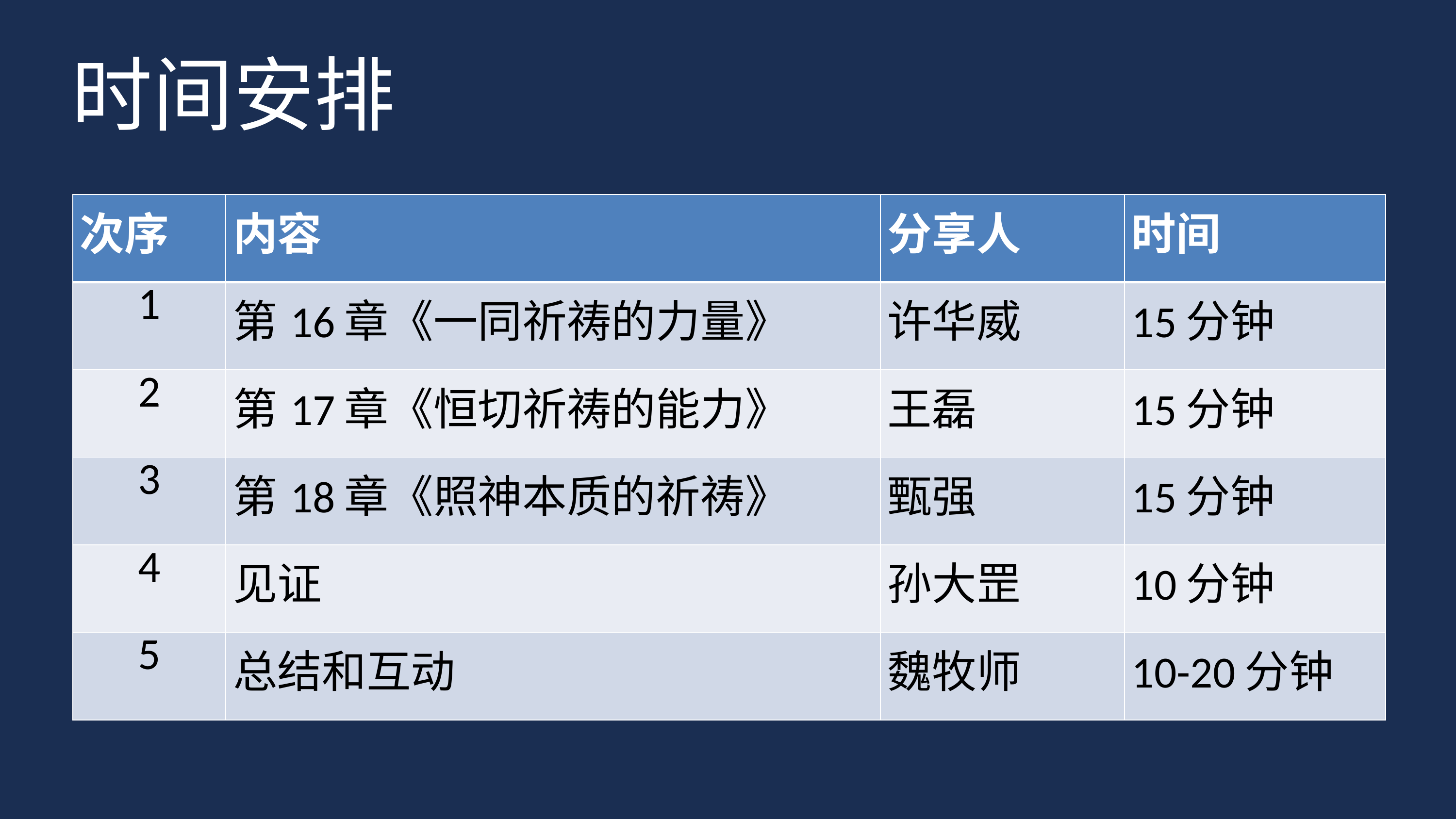

# 时间安排
| 次序 | 内容 | 分享人 | 时间 |
| --- | --- | --- | --- |
| 1 | 第16章《一同祈祷的力量》 | 许华威 | 15分钟 |
| 2 | 第17章《恒切祈祷的能力》 | 王磊 | 15分钟 |
| 3 | 第18章《照神本质的祈祷》 | 甄强 | 15分钟 |
| 4 | 见证 | 孙大罡 | 10分钟 |
| 5 | 总结和互动 | 魏牧师 | 10-20分钟 |